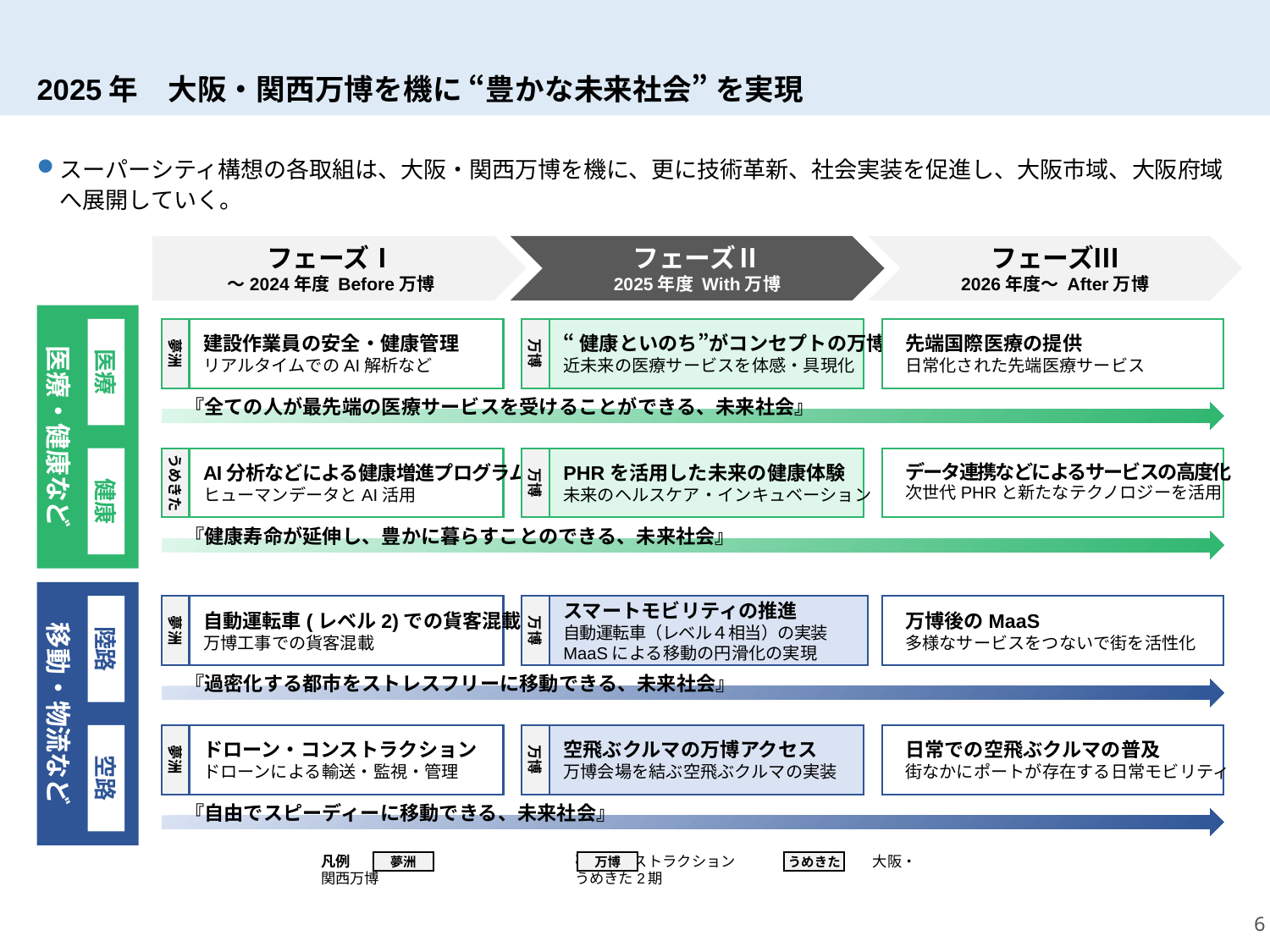

# 2025年　大阪・関西万博を機に “豊かな未来社会” を実現
スーパーシティ構想の各取組は、大阪・関西万博を機に、更に技術革新、社会実装を促進し、大阪市域、大阪府域へ展開していく。
フェーズⅠ
～2024年度 Before万博
フェーズⅡ
2025年度 With万博
フェーズⅢ
2026年度～ After万博
医療・健康など
医療
建設作業員の安全・健康管理
リアルタイムでのAI解析など
夢洲
“健康といのち”がコンセプトの万博
近未来の医療サービスを体感・具現化
万博
先端国際医療の提供
日常化された先端医療サービス
『全ての人が最先端の医療サービスを受けることができる、未来社会』
健康
AI分析などによる健康増進プログラム
ヒューマンデータとAI活用
うめきた
PHRを活用した未来の健康体験
未来のヘルスケア・インキュベーション
万博
データ連携などによるサービスの高度化
次世代PHRと新たなテクノロジーを活用
『健康寿命が延伸し、豊かに暮らすことのできる、未来社会』
移動・物流など
陸路
自動運転車(レベル2)での貨客混載
万博工事での貨客混載
夢洲
スマートモビリティの推進
自動運転車（レベル４相当）の実装
MaaSによる移動の円滑化の実現
万博
万博後のMaaS
多様なサービスをつないで街を活性化
『過密化する都市をストレスフリーに移動できる、未来社会』
空路
ドローン・コンストラクション
ドローンによる輸送・監視・管理
夢洲
空飛ぶクルマの万博アクセス
万博会場を結ぶ空飛ぶクルマの実装
万博
日常での空飛ぶクルマの普及
街なかにポートが存在する日常モビリティ
『自由でスピーディーに移動できる、未来社会』
凡例		夢洲コンストラクション	　　　大阪・関西万博		うめきた2期
夢洲
万博
うめきた
6